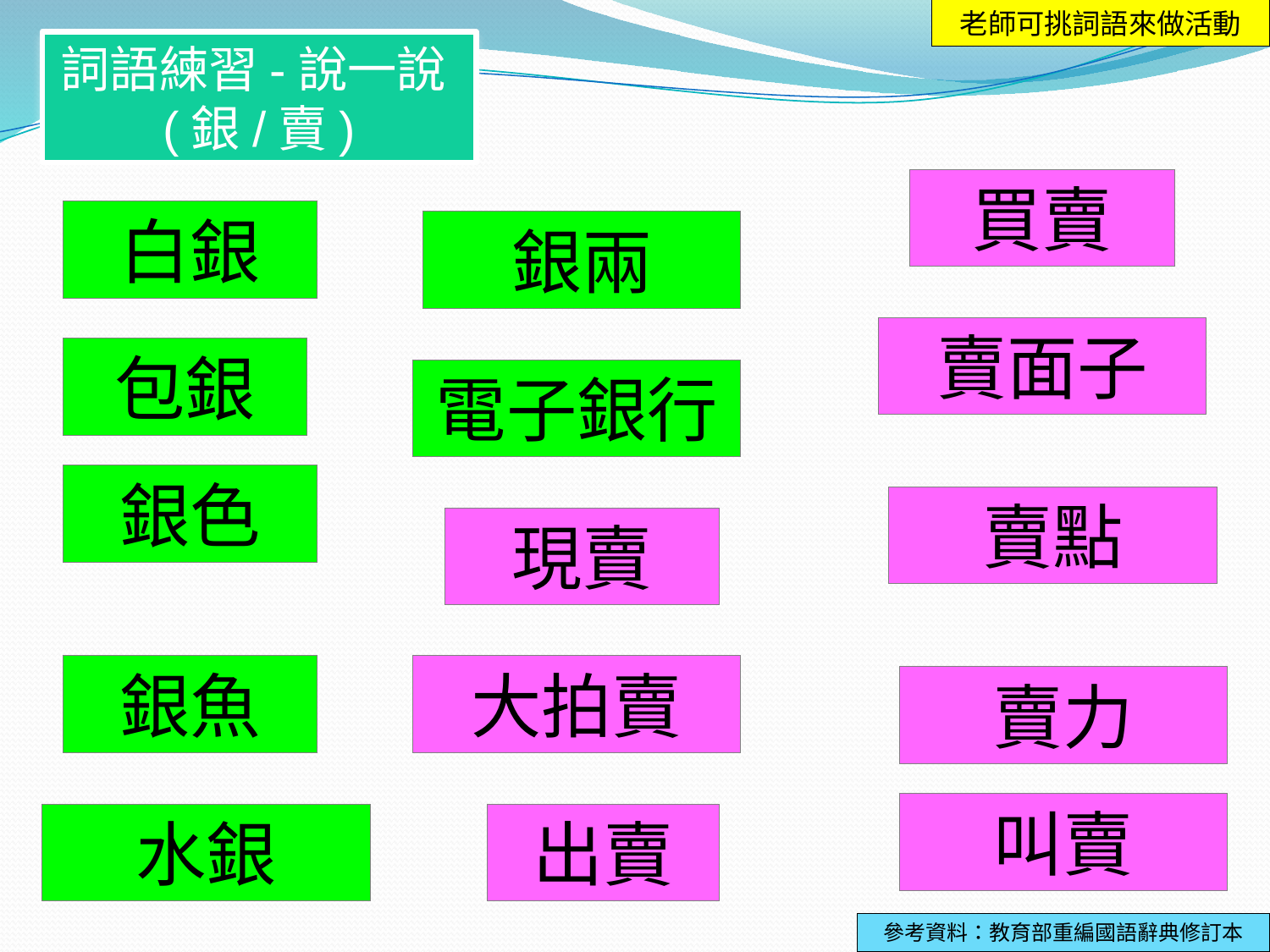

老師可挑詞語來做活動
詞語練習-說一說(銀/賣)
買賣
白銀
銀兩
賣面子
包銀
電子銀行
銀色
賣點
現賣
銀魚
大拍賣
賣力
叫賣
水銀
出賣
參考資料：教育部重編國語辭典修訂本